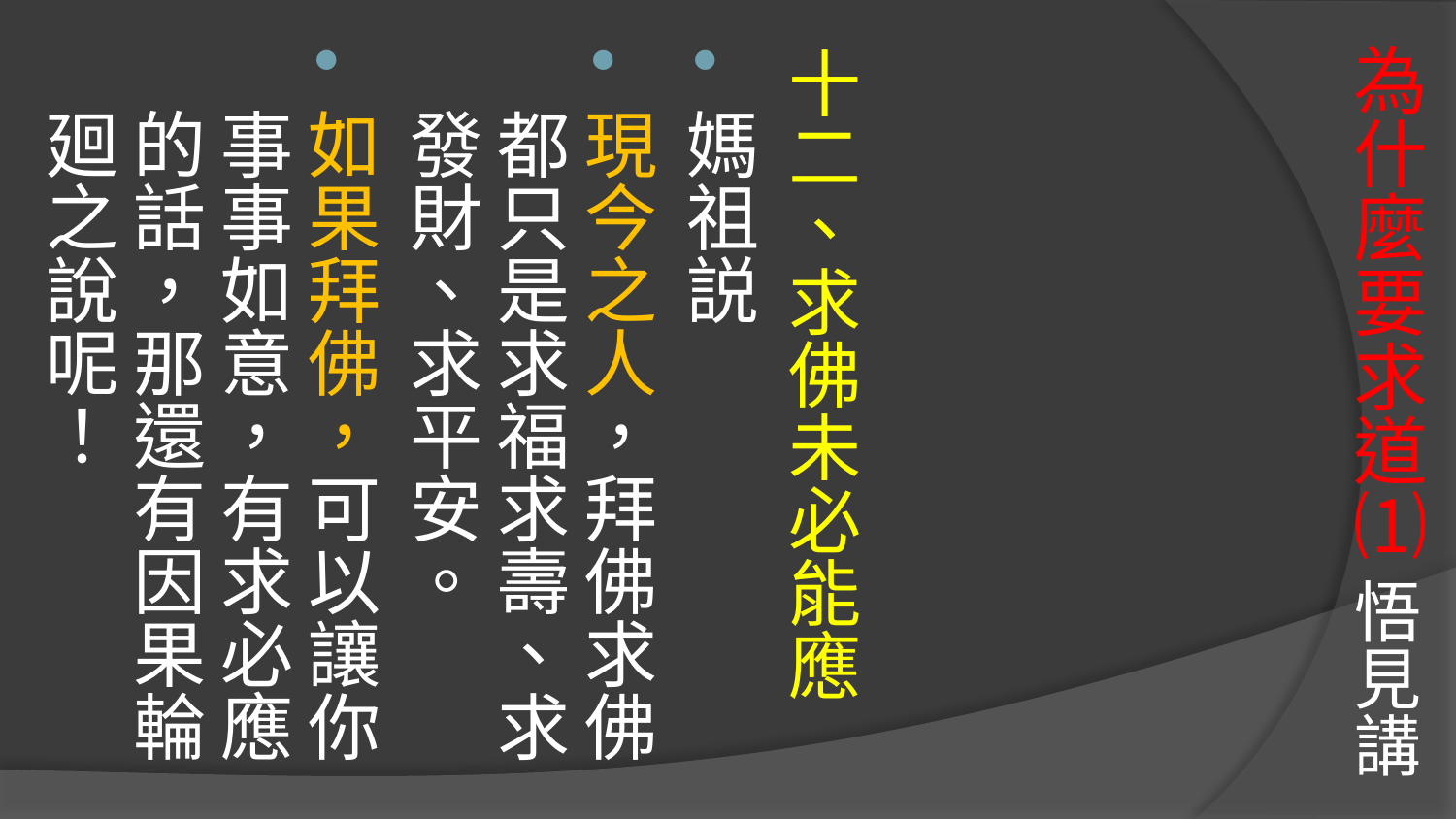

十二、求佛未必能應
媽祖説
現今之人，拜佛求佛都只是求福求壽、求發財、求平安。
如果拜佛，可以讓你事事如意，有求必應的話，那還有因果輪廻之說呢！
# 為什麼要求道⑴ 悟見講